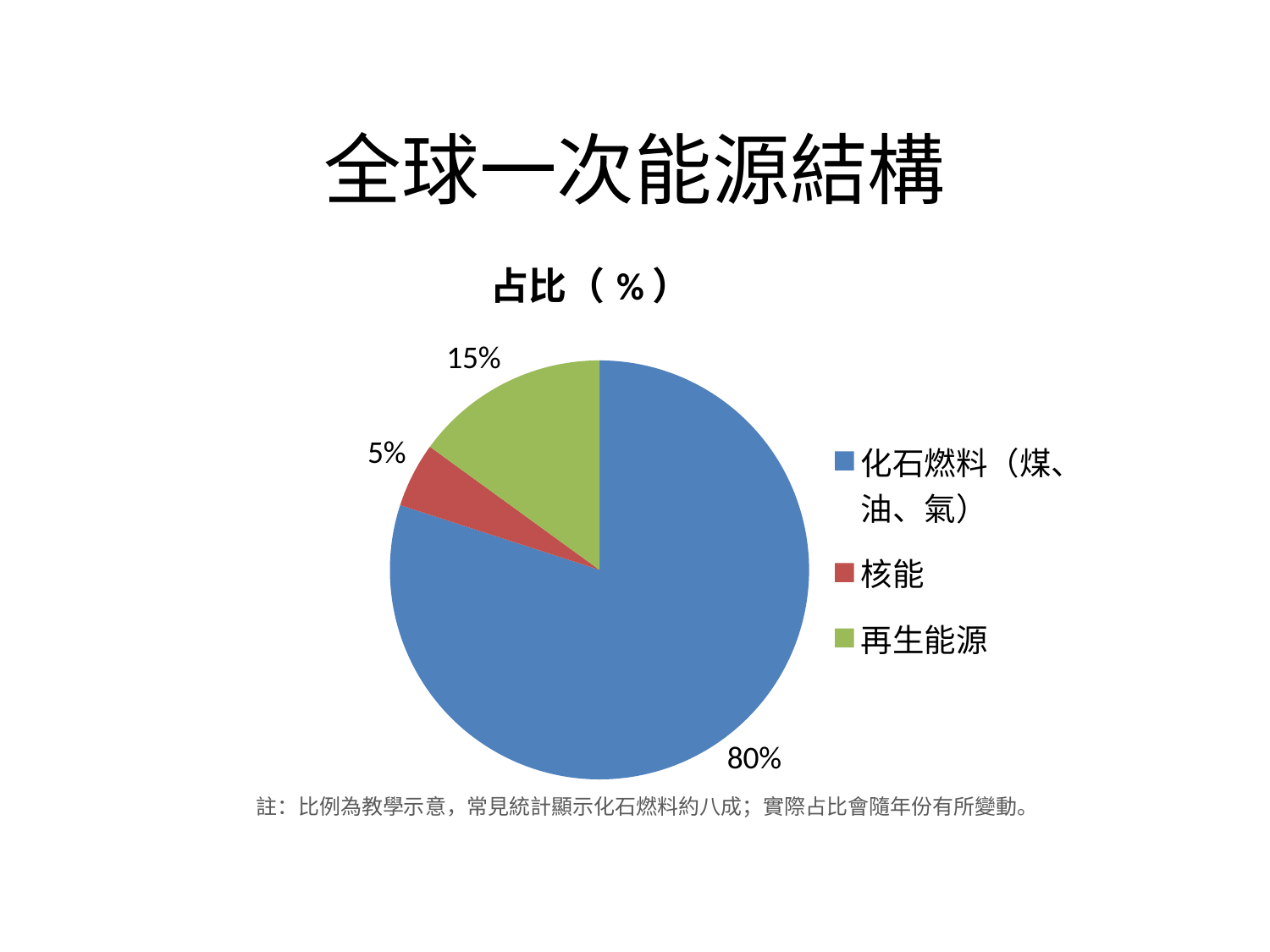

# 全球一次能源結構

### Chart:

| Category | 占比（%） |
|---|---|
| 化石燃料（煤、油、氣） | 80.0 |
| 核能 | 5.0 |
| 再生能源 | 15.0 |
註：比例為教學示意，常見統計顯示化石燃料約八成；實際占比會隨年份有所變動。